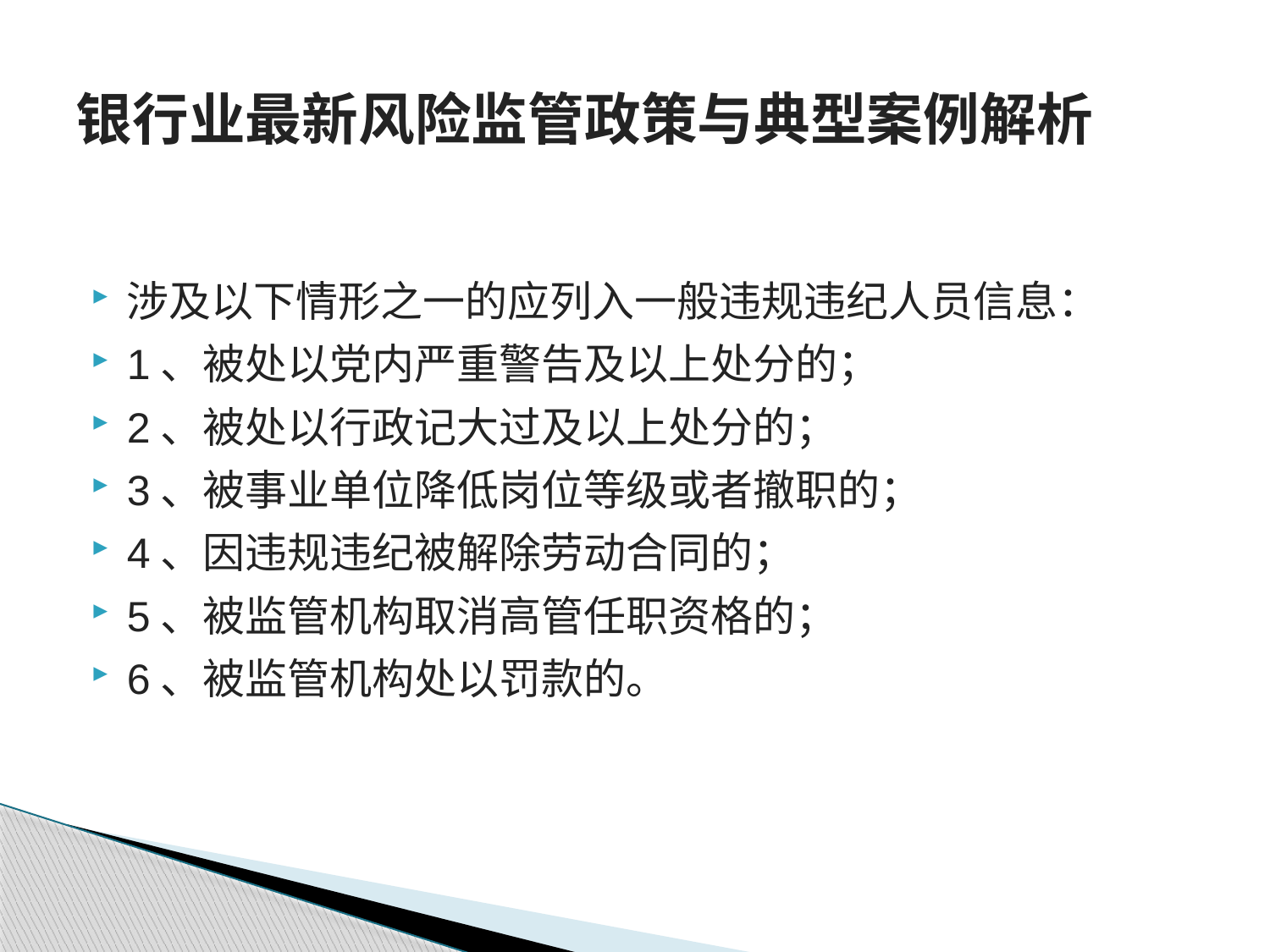

# 银行业最新风险监管政策与典型案例解析

涉及以下情形之一的应列入一般违规违纪人员信息：
1、被处以党内严重警告及以上处分的；
2、被处以行政记大过及以上处分的；
3、被事业单位降低岗位等级或者撤职的；
4、因违规违纪被解除劳动合同的；
5、被监管机构取消高管任职资格的；
6、被监管机构处以罚款的。